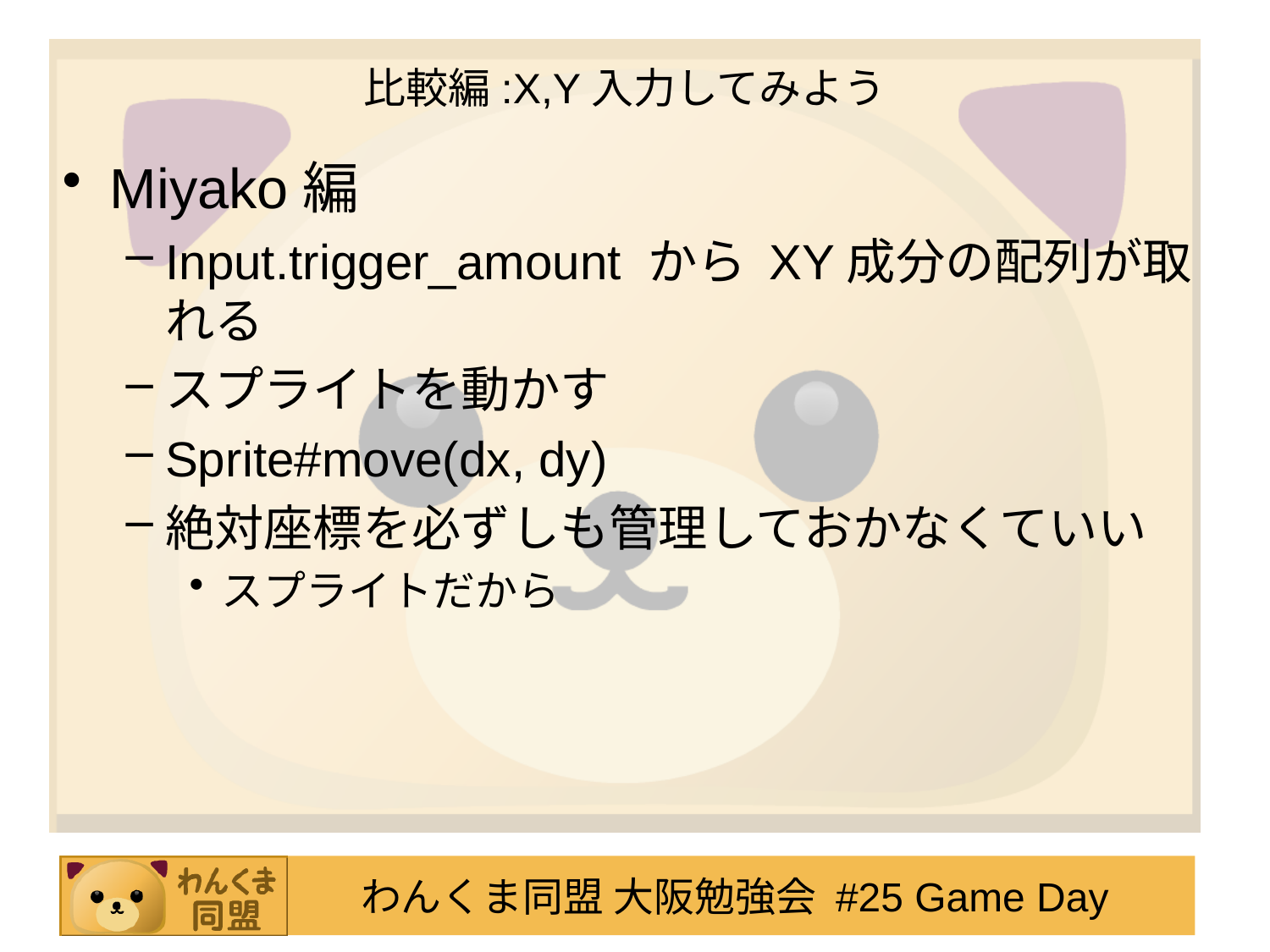

# 比較編:X,Y入力してみよう
Miyako編
Input.trigger_amount から XY成分の配列が取れる
スプライトを動かす
Sprite#move(dx, dy)
絶対座標を必ずしも管理しておかなくていい
スプライトだから